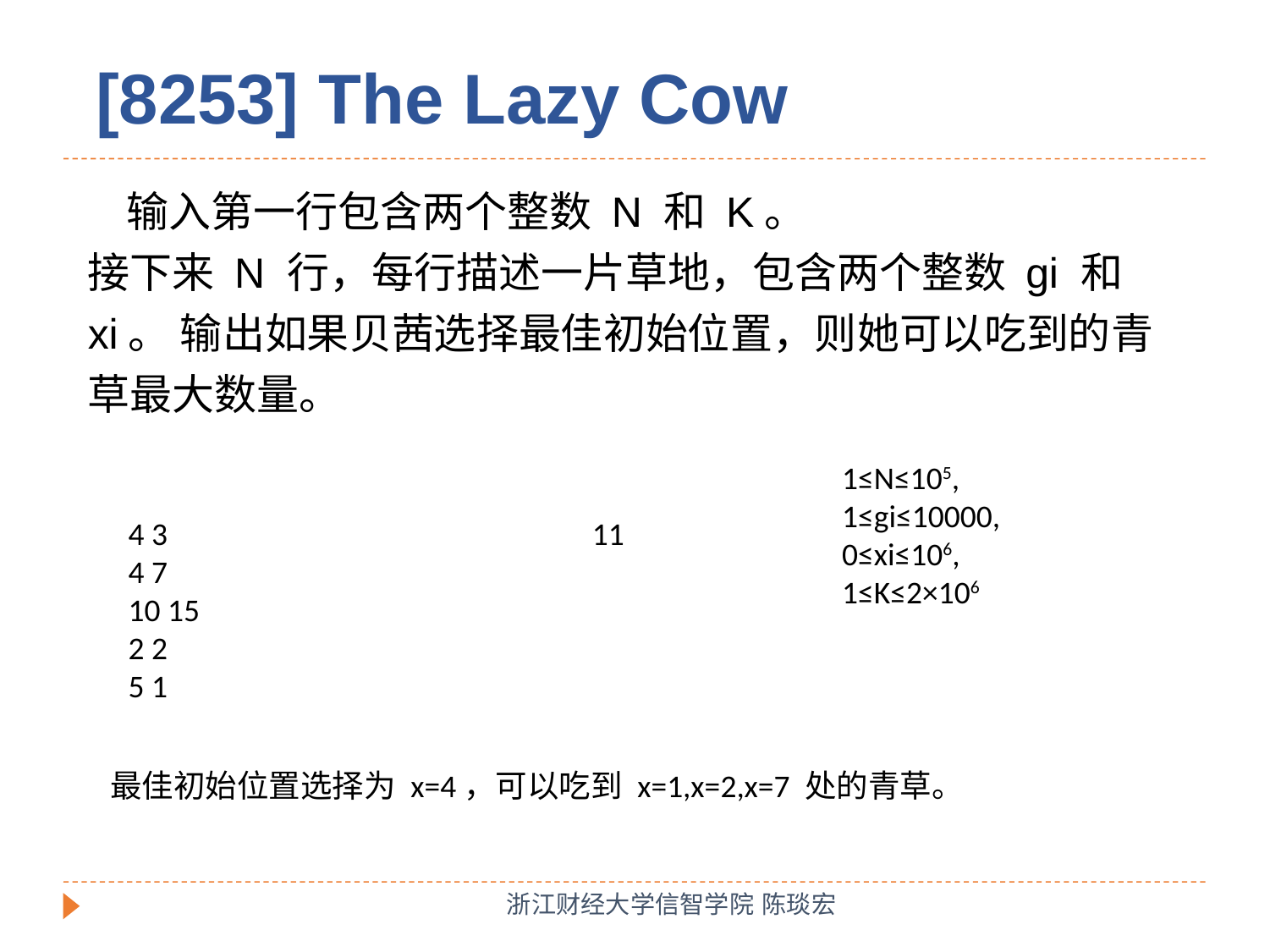

[8253] The Lazy Cow
   输入第一行包含两个整数 N 和 K。
接下来 N 行，每行描述一片草地，包含两个整数 gi 和 xi。 输出如果贝茜选择最佳初始位置，则她可以吃到的青草最大数量。
1≤N≤105,
1≤gi≤10000,
0≤xi≤106,
1≤K≤2×106
4 3
4 7
10 15
2 2
5 1
11
最佳初始位置选择为 x=4，可以吃到 x=1,x=2,x=7 处的青草。
浙江财经大学信智学院 陈琰宏
113